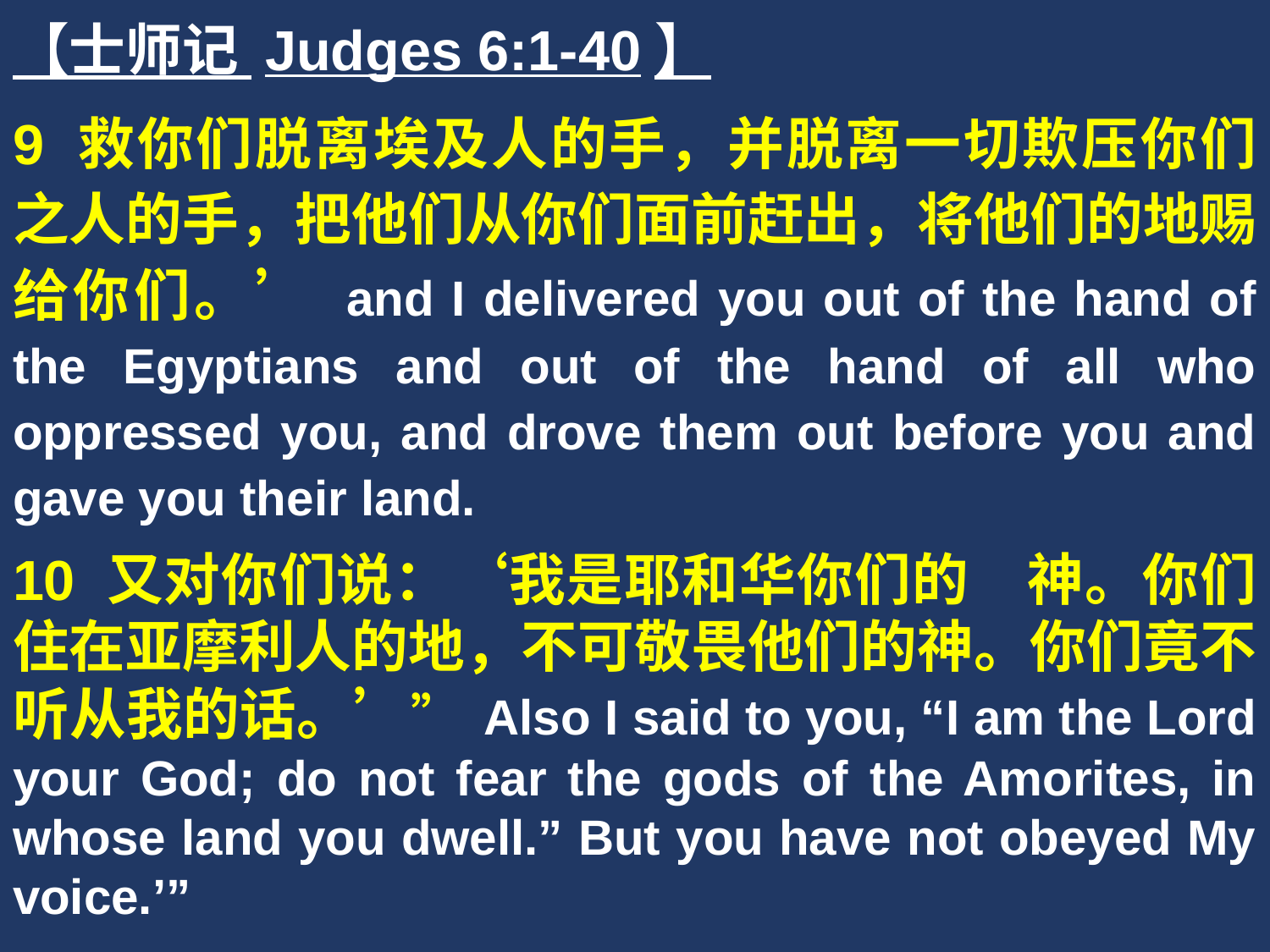

【士师记 Judges 6:1-40】
9 救你们脱离埃及人的手，并脱离一切欺压你们之人的手，把他们从你们面前赶出，将他们的地赐给你们。’ and I delivered you out of the hand of the Egyptians and out of the hand of all who oppressed you, and drove them out before you and gave you their land.
10 又对你们说：‘我是耶和华你们的　神。你们住在亚摩利人的地，不可敬畏他们的神。你们竟不听从我的话。’” Also I said to you, “I am the Lord your God; do not fear the gods of the Amorites, in whose land you dwell.” But you have not obeyed My voice.’”